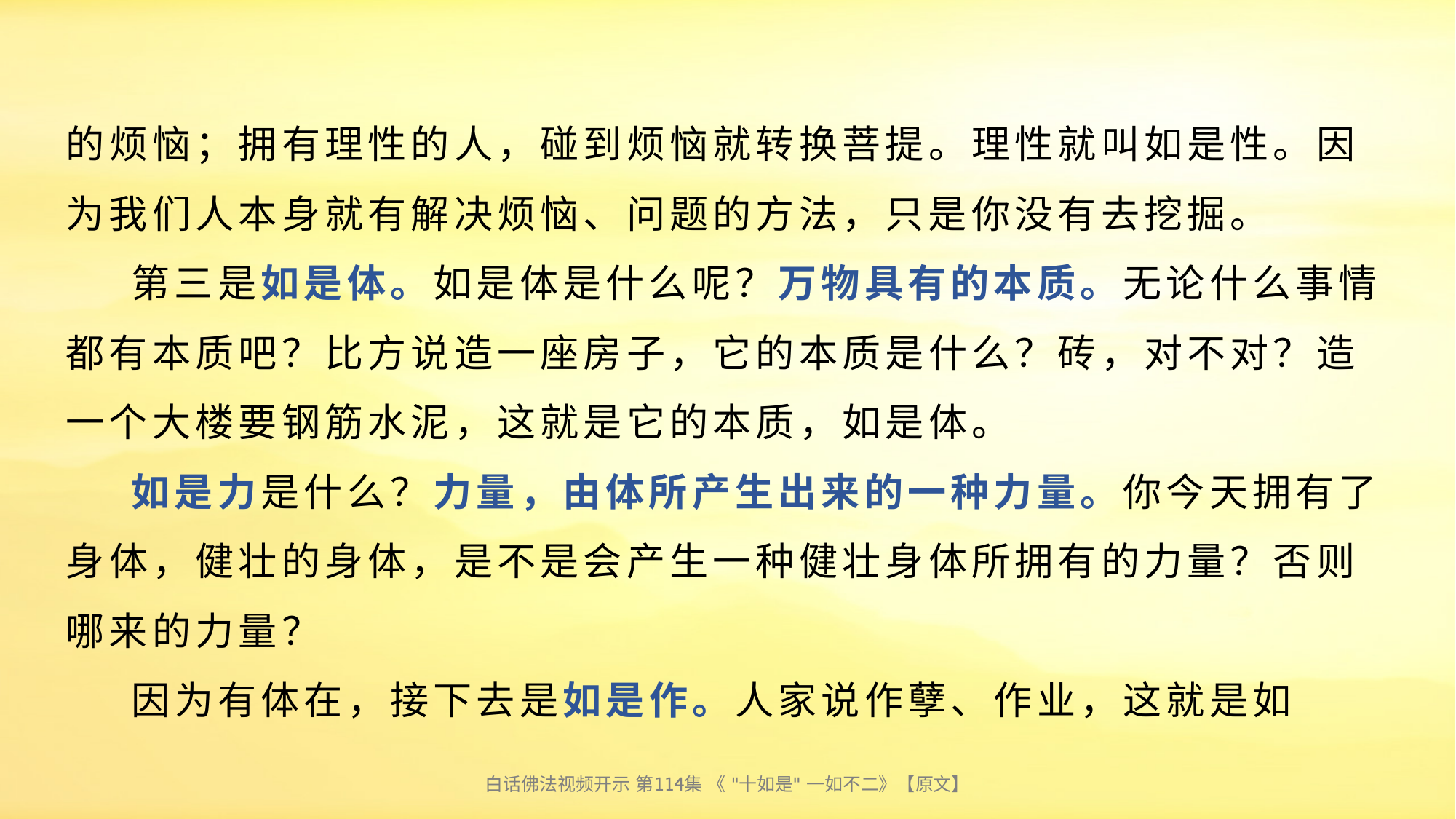

# 的烦恼；拥有理性的人，碰到烦恼就转换菩提。理性就叫如是性。因为我们人本身就有解决烦恼、问题的方法，只是你没有去挖掘。 第三是如是体。如是体是什么呢？万物具有的本质。无论什么事情都有本质吧？比方说造一座房子，它的本质是什么？砖，对不对？造一个大楼要钢筋水泥，这就是它的本质，如是体。 如是力是什么？力量，由体所产生出来的一种力量。你今天拥有了身体，健壮的身体，是不是会产生一种健壮身体所拥有的力量？否则哪来的力量？ 因为有体在，接下去是如是作。人家说作孽、作业，这就是如
白话佛法视频开示 第114集 《 "十如是" 一如不二》【原文】